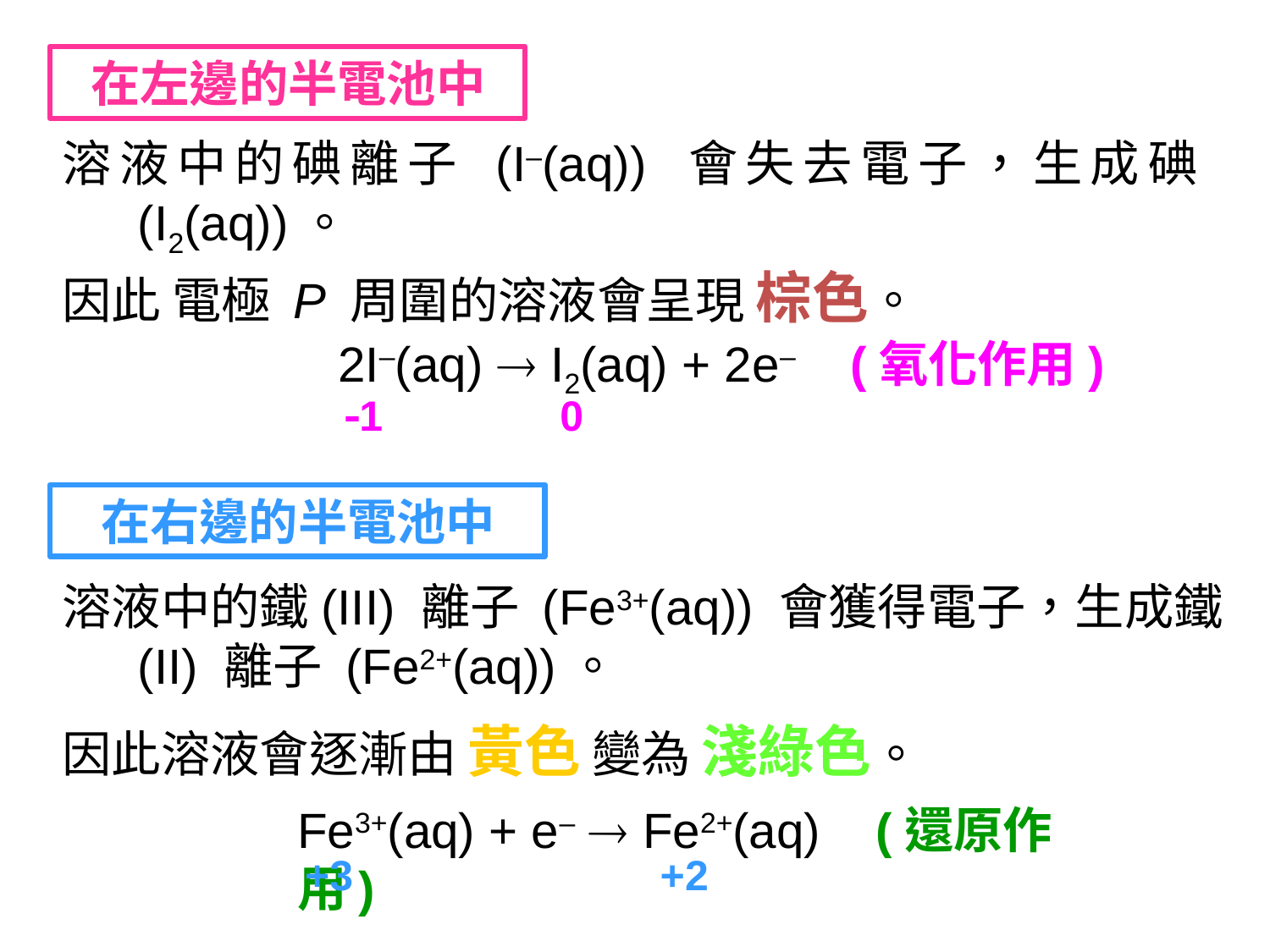

在左邊的半電池中
溶液中的碘離子 (I–(aq)) 會失去電子，生成碘 (I2(aq))。
因此 電極 P 周圍的溶液會呈現 棕色。
2I–(aq) → I2(aq) + 2e–    (氧化作用)
−1               0
在右邊的半電池中
溶液中的鐵(III) 離子 (Fe3+(aq)) 會獲得電子，生成鐵(II) 離子 (Fe2+(aq))。
因此溶液會逐漸由 黃色 變為 淺綠色。
Fe3+(aq) + e– → Fe2+(aq)    (還原作用)
+3                          +2